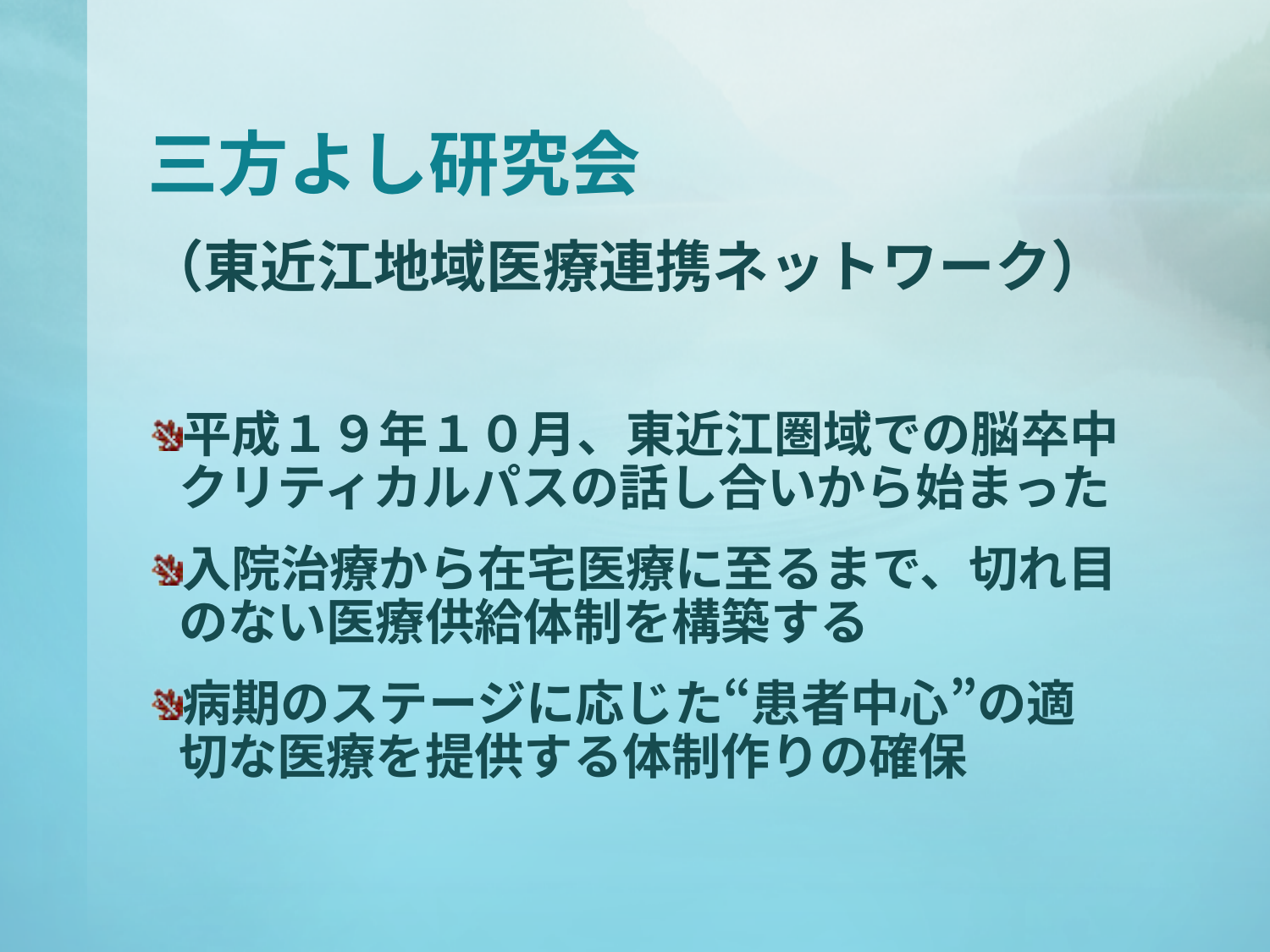

# 三方よし研究会
（東近江地域医療連携ネットワーク）

平成１９年１０月、東近江圏域での脳卒中クリティカルパスの話し合いから始まった
入院治療から在宅医療に至るまで、切れ目のない医療供給体制を構築する
病期のステージに応じた“患者中心”の適切な医療を提供する体制作りの確保